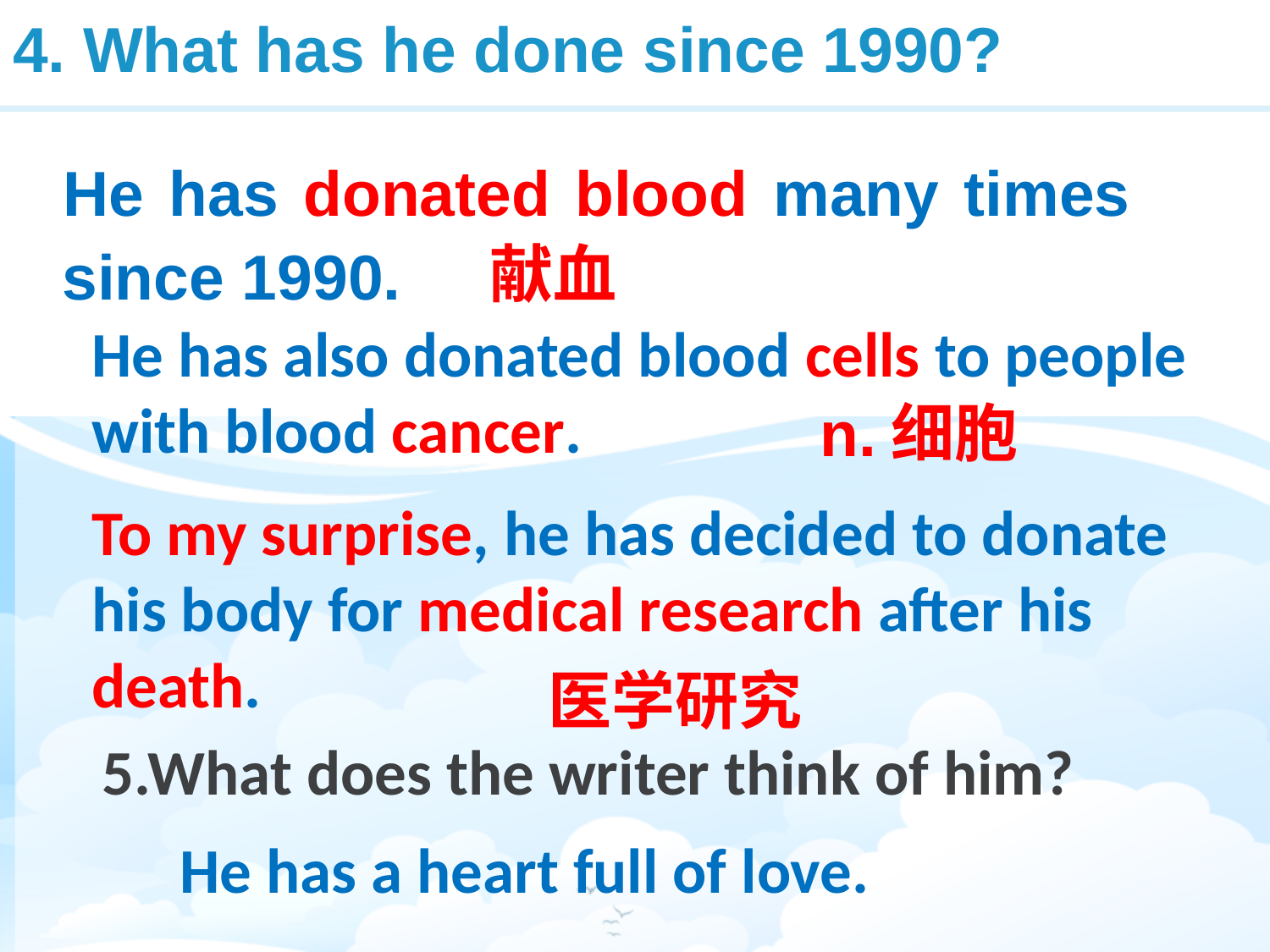

4. What has he done since 1990?
  He has donated blood many times since 1990.
献血
He has also donated blood cells to people with blood cancer.
n.细胞
To my surprise, he has decided to donate his body for medical research after his death.
医学研究
5.What does the writer think of him?
He has a heart full of love.